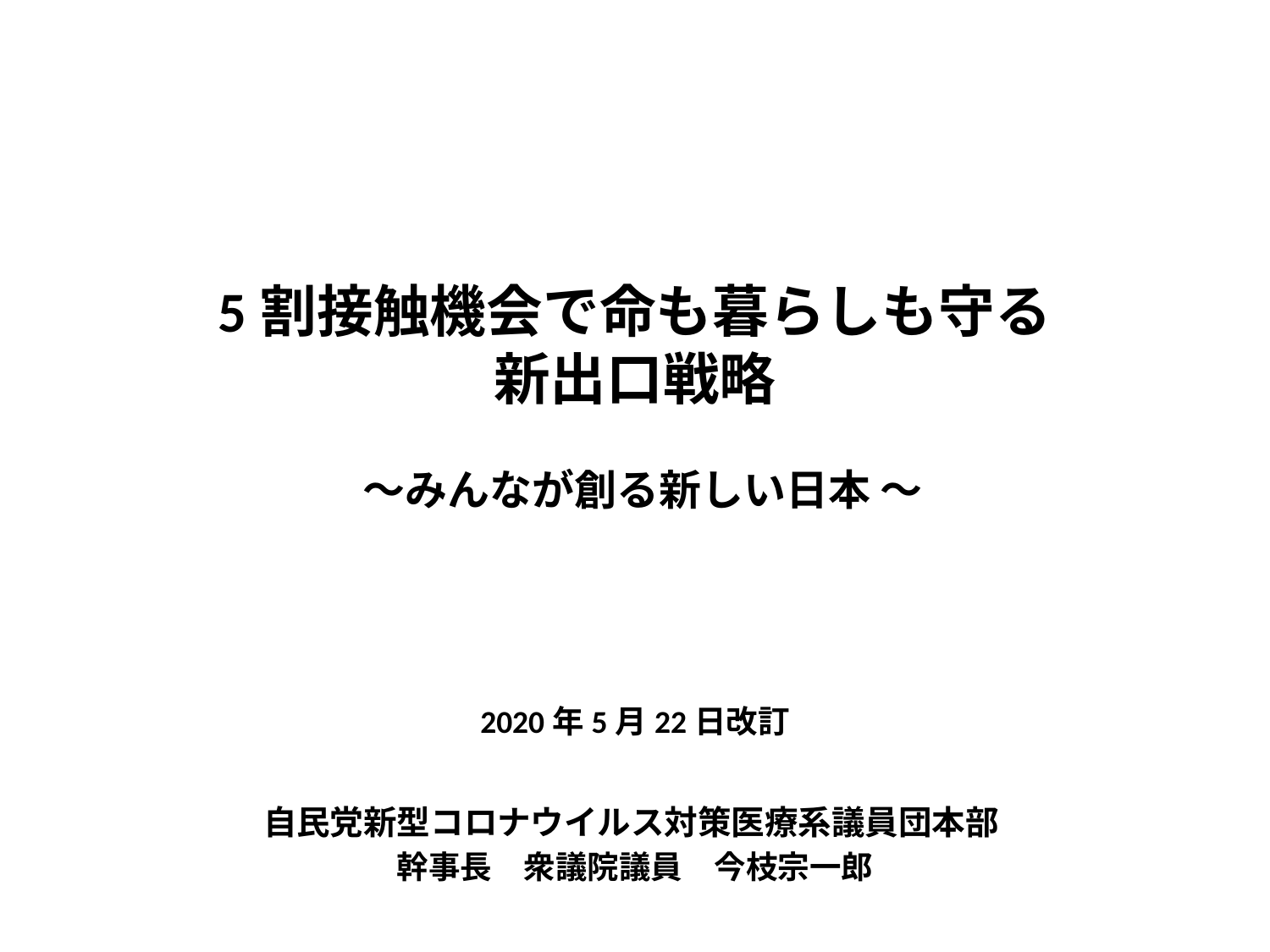

# 5割接触機会で命も暮らしも守る
新出口戦略
～みんなが創る新しい日本 ～
2020年5月22日改訂

自民党新型コロナウイルス対策医療系議員団本部
幹事長　衆議院議員　今枝宗一郎